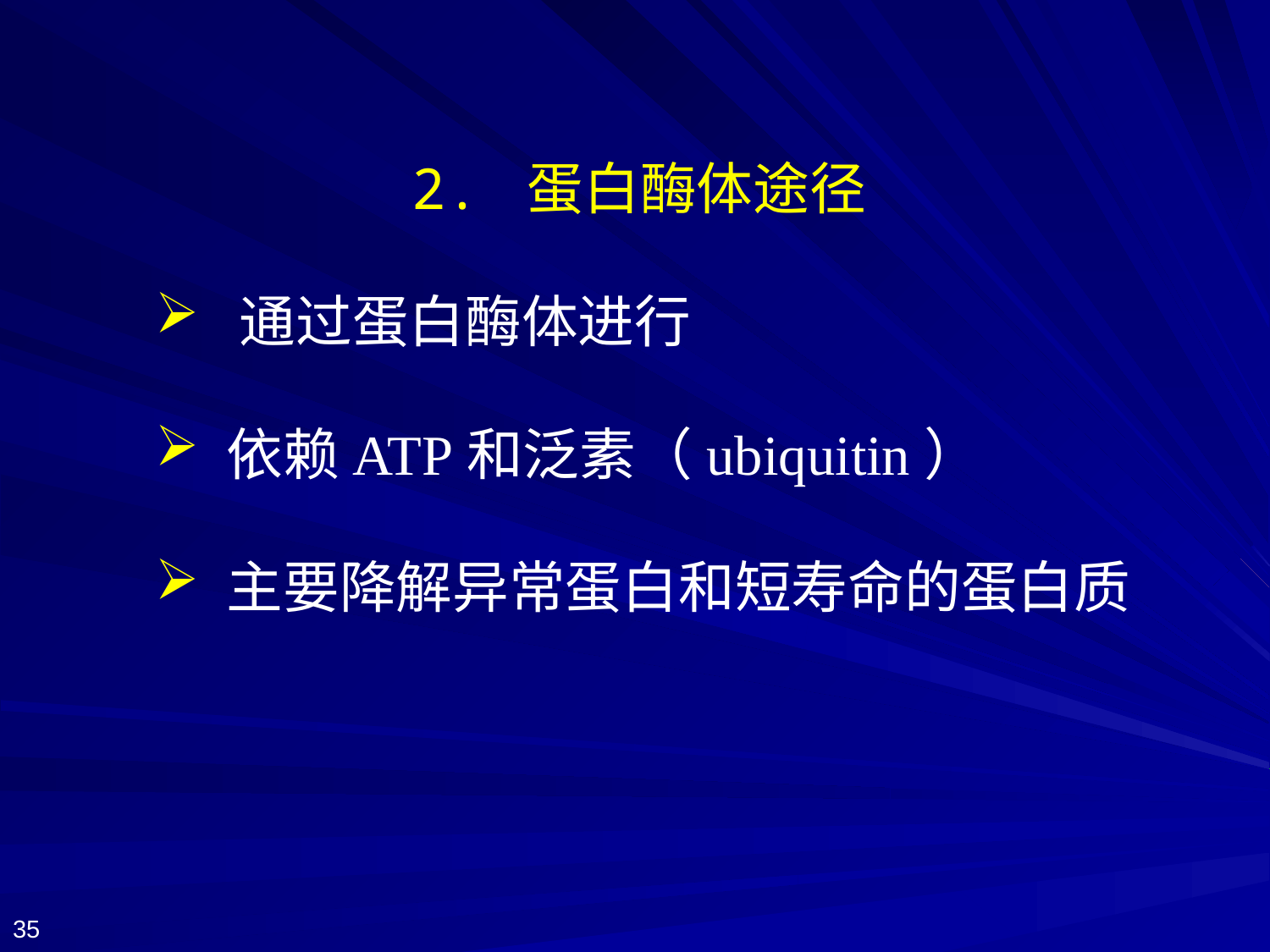

通过蛋白酶体进行
 依赖ATP和泛素（ubiquitin）
 主要降解异常蛋白和短寿命的蛋白质
2. 蛋白酶体途径
35